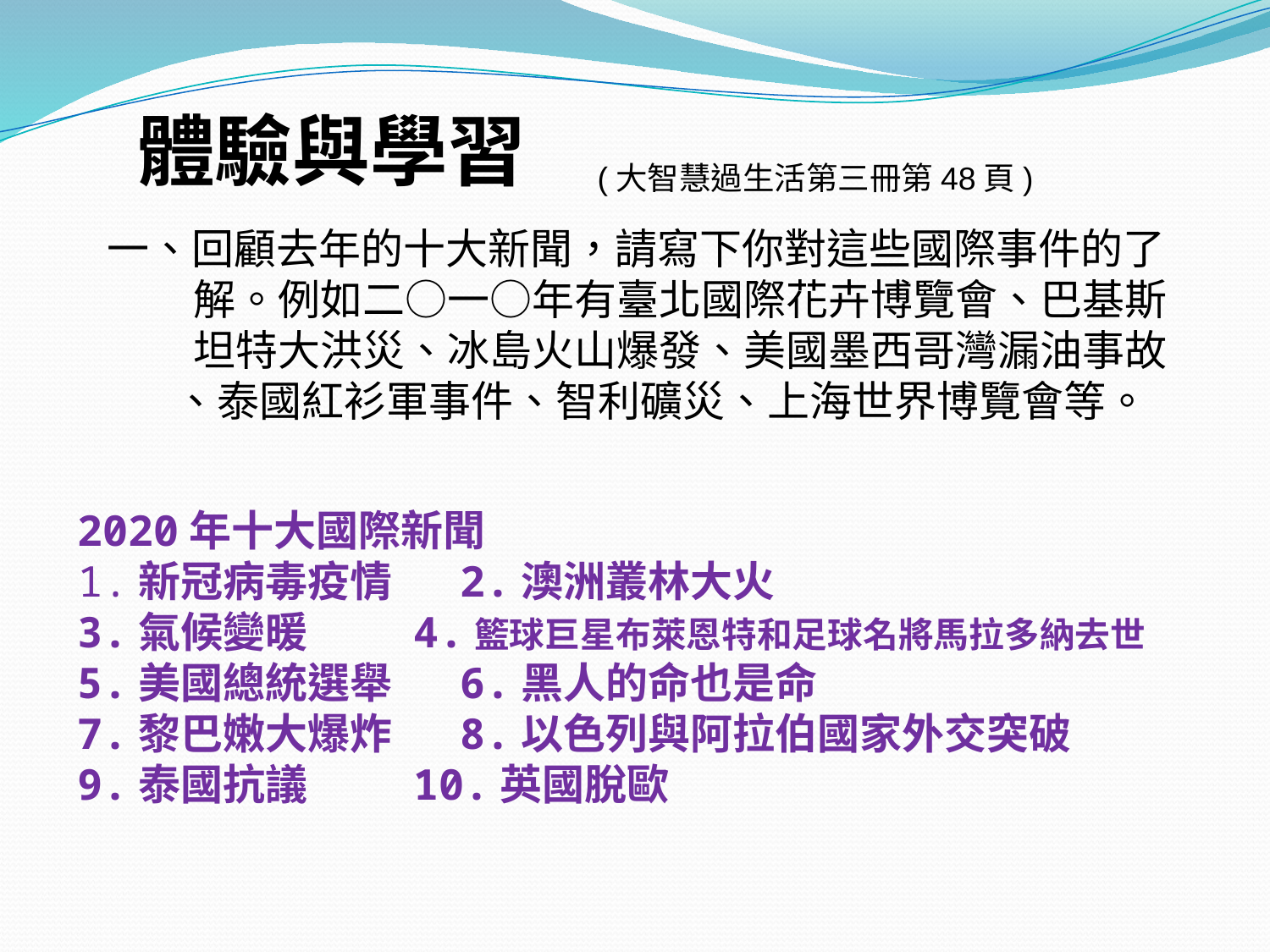

體驗與學習
(大智慧過生活第三冊第48頁)
一、回顧去年的十大新聞，請寫下你對這些國際事件的了
        解。例如二○一○年有臺北國際花卉博覽會、巴基斯
        坦特大洪災、冰島火山爆發、美國墨西哥灣漏油事故
      、泰國紅衫軍事件、智利礦災、上海世界博覽會等。
2020年十大國際新聞
1.新冠病毒疫情      2.澳洲叢林大火
3.氣候變暖          4.籃球巨星布萊恩特和足球名將馬拉多納去世
5.美國總統選舉      6.黑人的命也是命
7.黎巴嫩大爆炸      8.以色列與阿拉伯國家外交突破
9.泰國抗議          10.英國脫歐